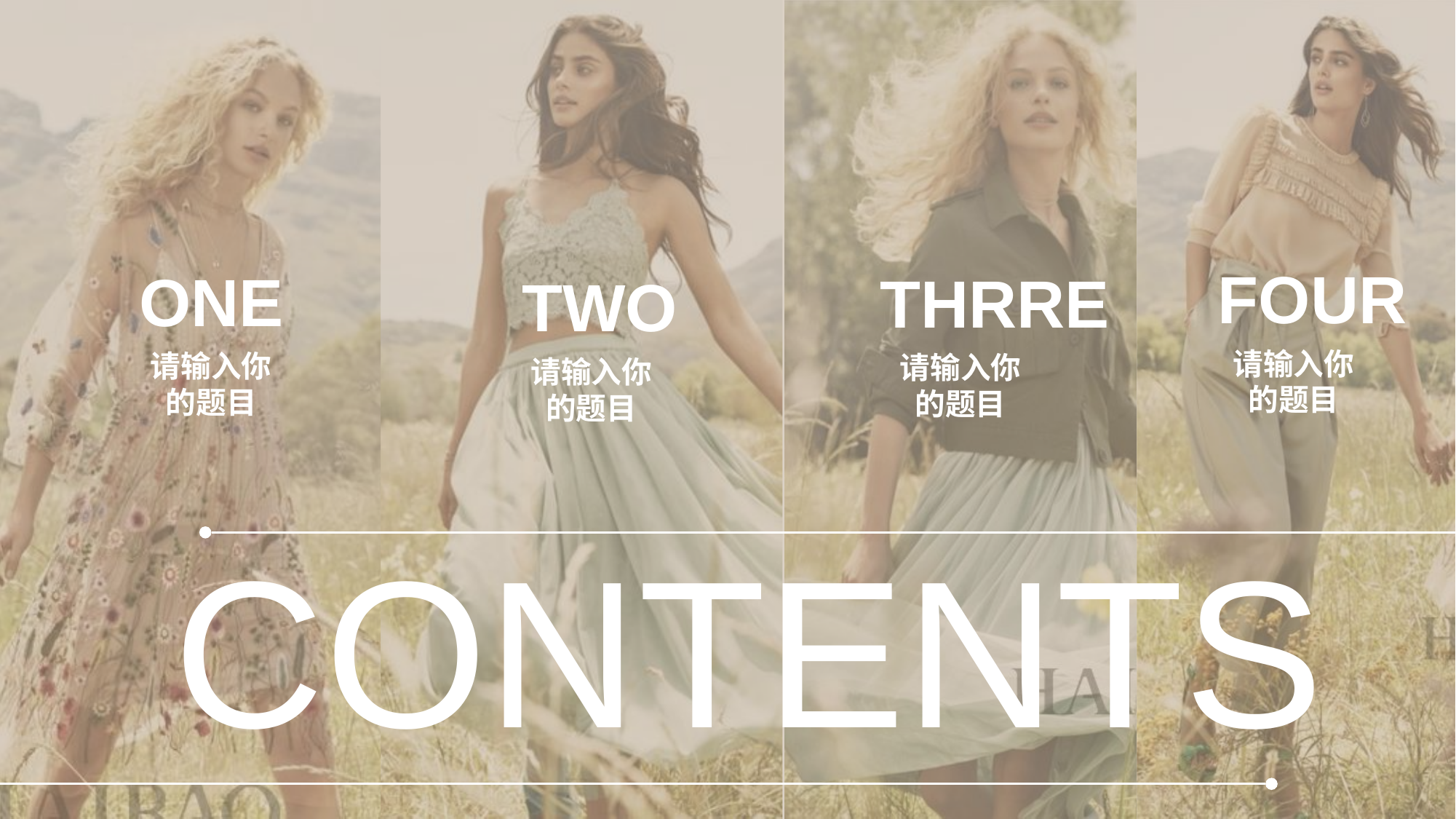

FOUR
请输入你的题目
ONE
请输入你的题目
THRRE
请输入你的题目
TWO
请输入你的题目
CONTENTS